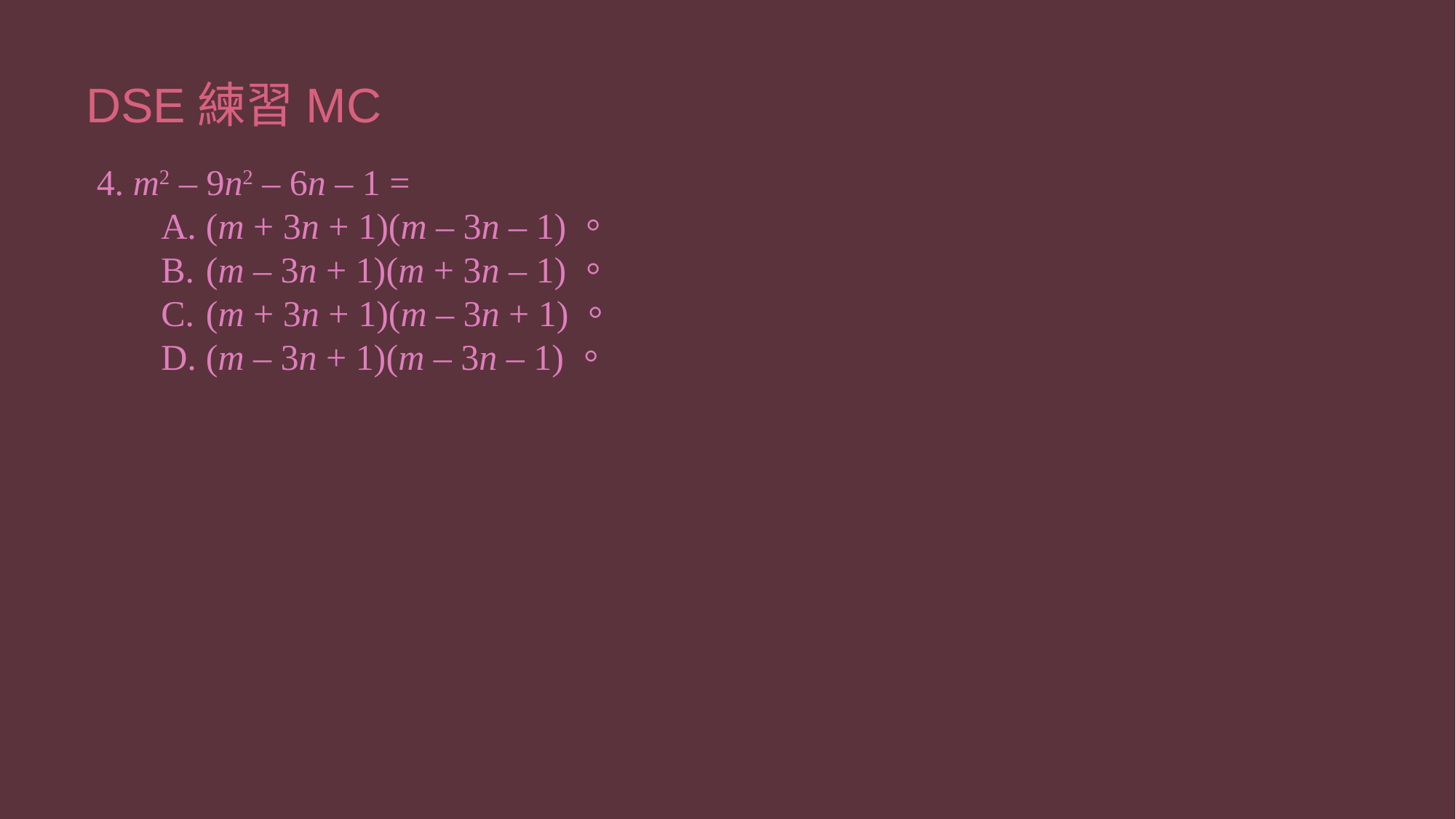

# DSE練習MC
4. m2 – 9n2 – 6n – 1 =
		A.	(m + 3n + 1)(m – 3n – 1)。
		B.	(m – 3n + 1)(m + 3n – 1)。
		C.	(m + 3n + 1)(m – 3n + 1)。
		D.	(m – 3n + 1)(m – 3n – 1)。